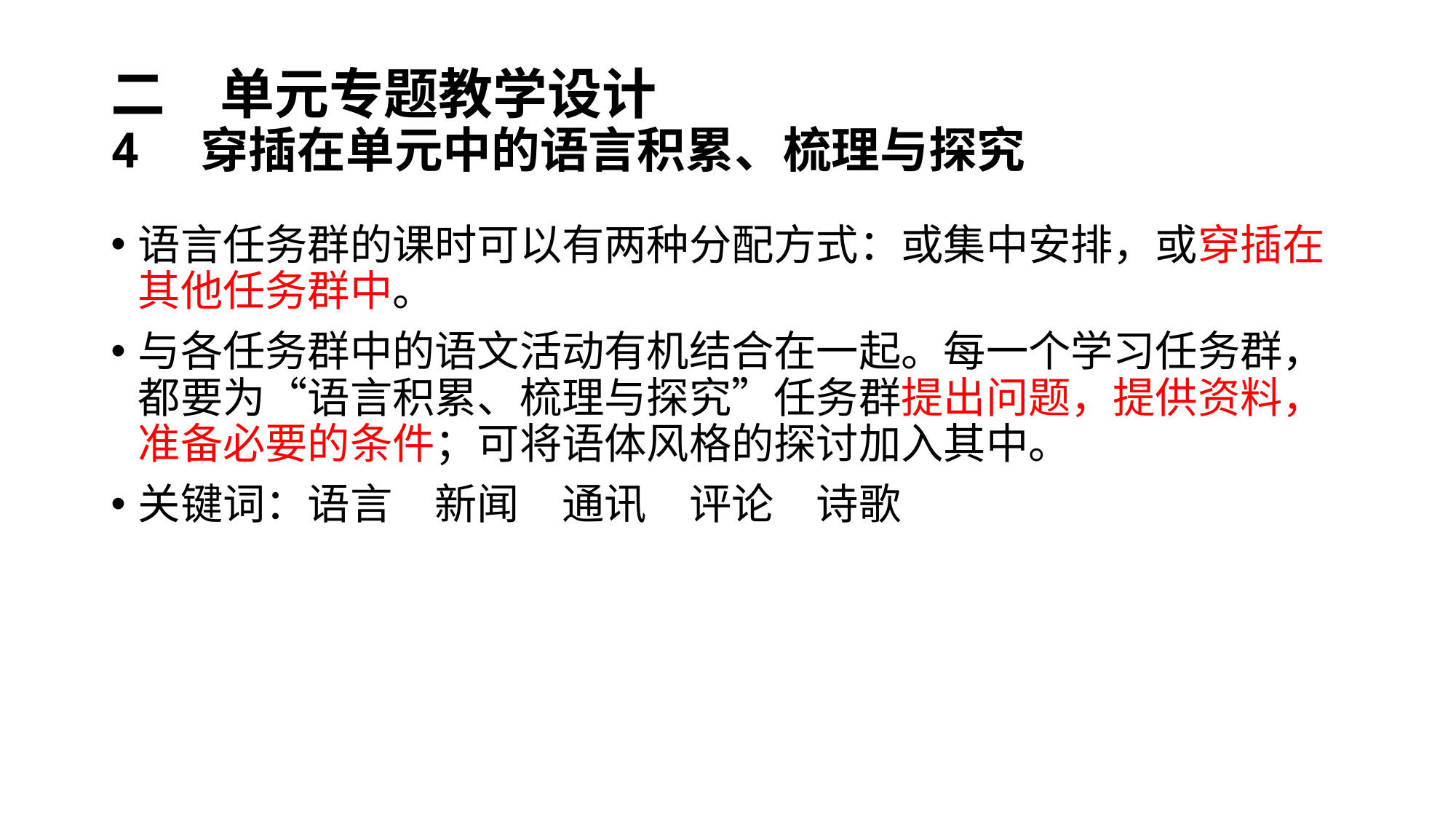

# 二　单元专题教学设计 4　穿插在单元中的语言积累、梳理与探究
语言任务群的课时可以有两种分配方式：或集中安排，或穿插在其他任务群中。
与各任务群中的语文活动有机结合在一起。每一个学习任务群，都要为“语言积累、梳理与探究”任务群提出问题，提供资料，准备必要的条件；可将语体风格的探讨加入其中。
关键词：语言　新闻　通讯　评论　诗歌